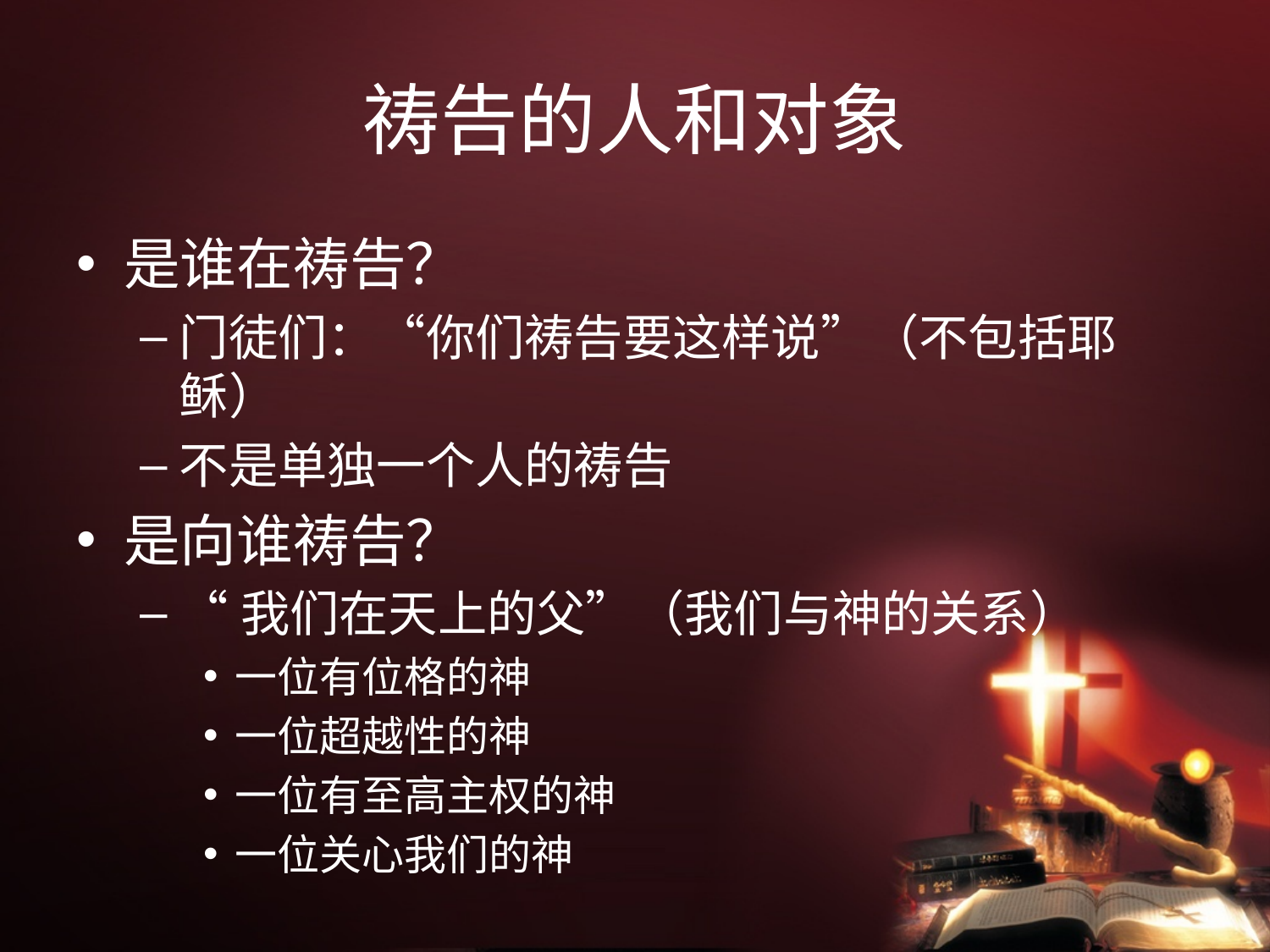

# 祷告的人和对象
是谁在祷告？
门徒们：“你们祷告要这样说”（不包括耶稣）
不是单独一个人的祷告
是向谁祷告？
“我们在天上的父”（我们与神的关系）
一位有位格的神
一位超越性的神
一位有至高主权的神
一位关心我们的神